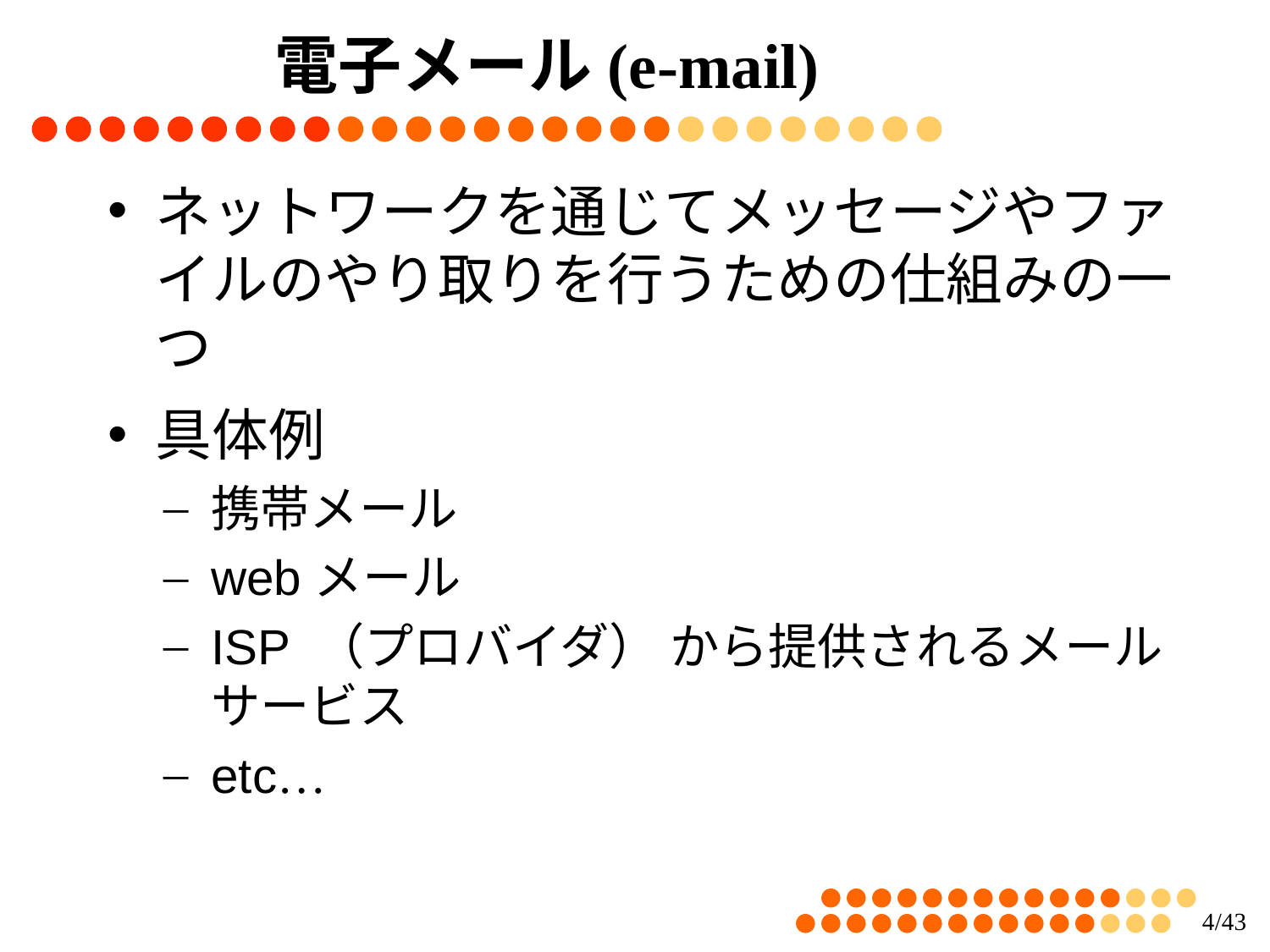

# 電子メール(e-mail)
ネットワークを通じてメッセージやファイルのやり取りを行うための仕組みの一つ
具体例
携帯メール
webメール
ISP （プロバイダ） から提供されるメールサービス
etc…
4/43